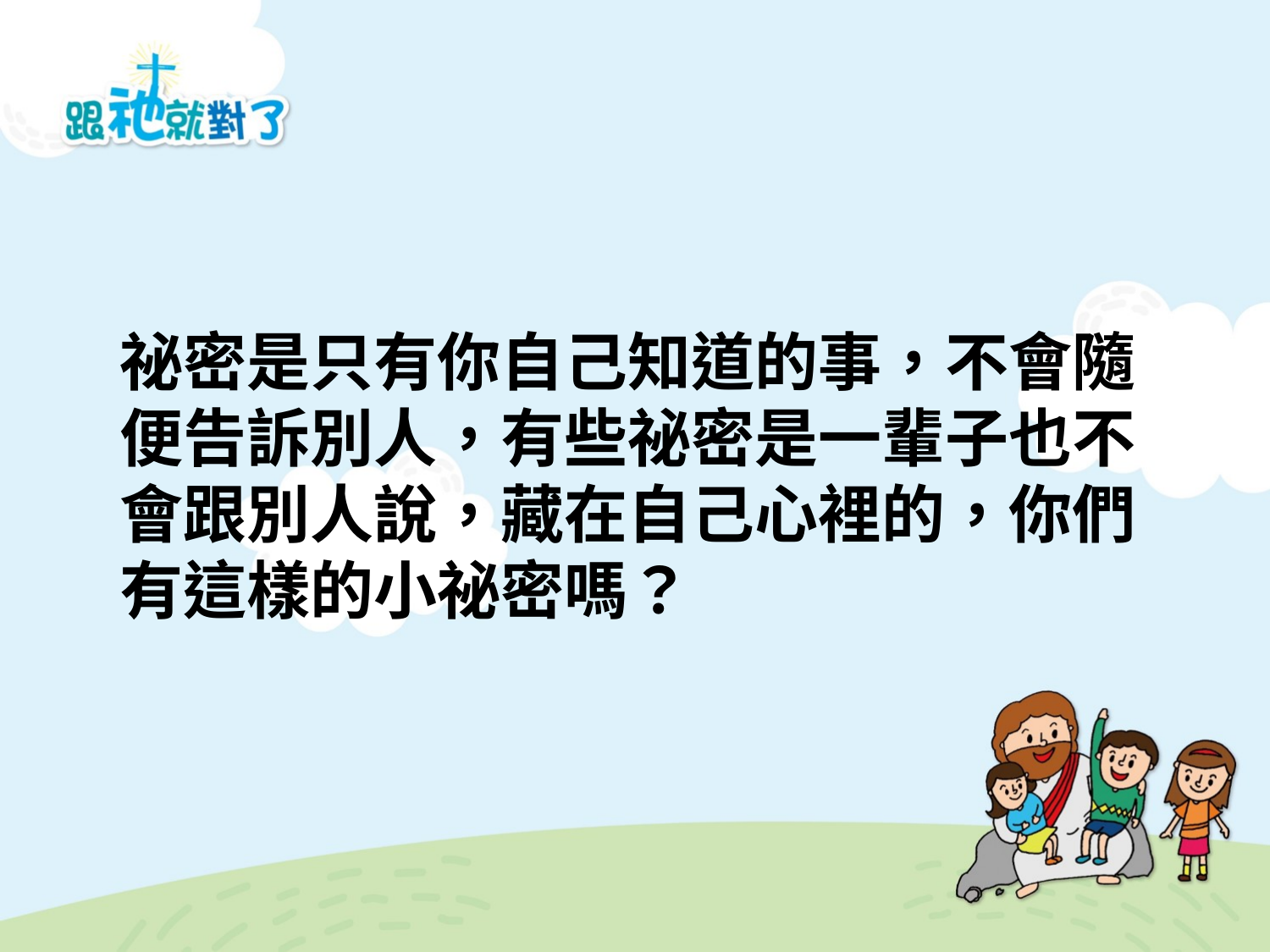

祕密是只有你自己知道的事，不會隨便告訴別人，有些祕密是一輩子也不會跟別人說，藏在自己心裡的，你們有這樣的小祕密嗎？